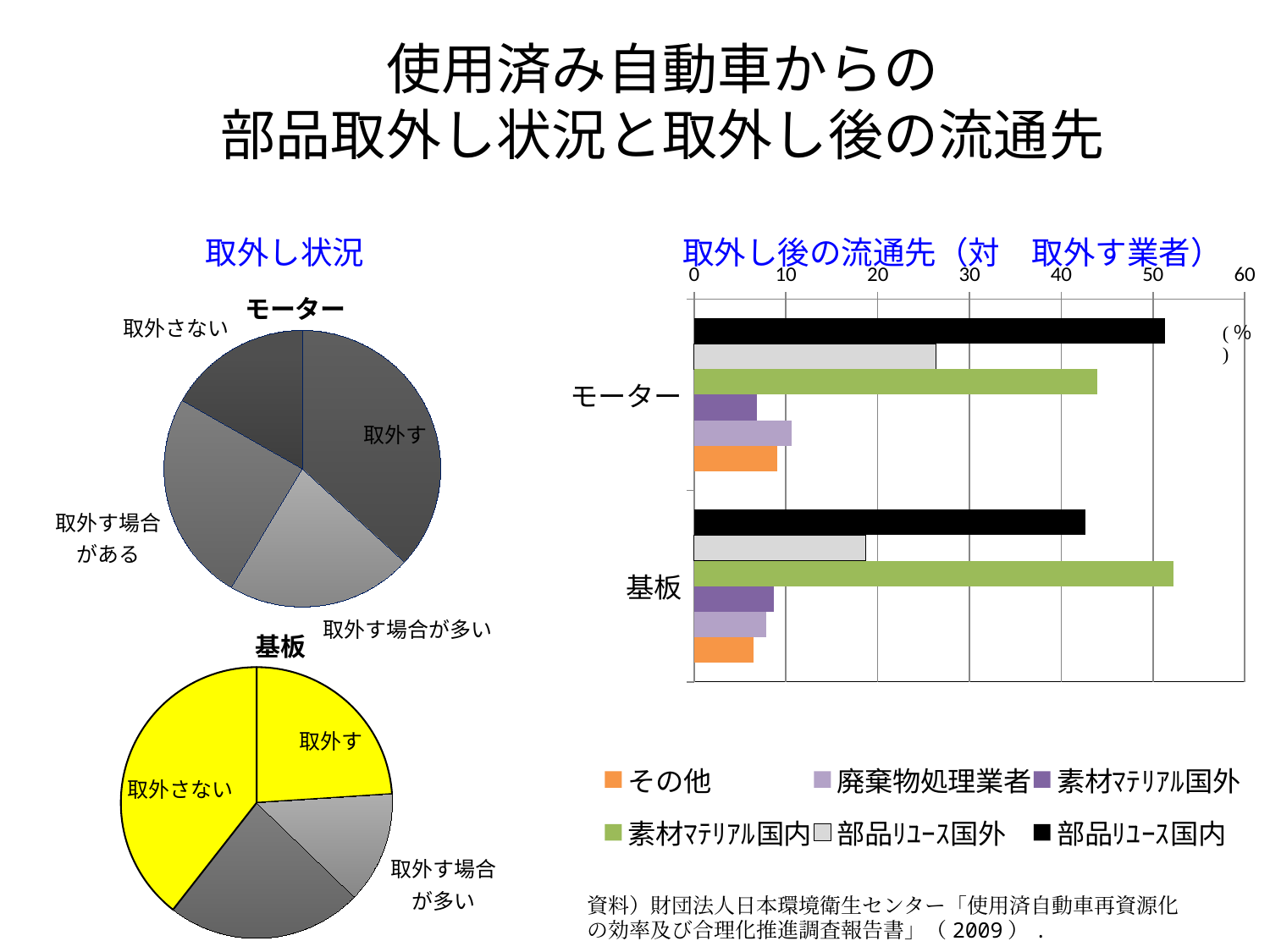

# 使用済み自動車からの 部品取外し状況と取外し後の流通先

### Chart:

| Category | モーター | モーター |
|---|---|---|
| 取外す | 430.0 | 430.0 |
| 取外す場合が多い | 255.0 | 255.0 |
| 取外す場合がある | 288.0 | 288.0 |
| 取外さない | 196.0 | 196.0 |
取外し状況
取外し後の流通先（対　取外す業者）

### Chart

| Category | 部品ﾘﾕｰｽ国内 | 部品ﾘﾕｰｽ国外 | 素材ﾏﾃﾘｱﾙ国内 | 素材ﾏﾃﾘｱﾙ国外 | 廃棄物処理業者 | その他 |
|---|---|---|---|---|---|---|
| モーター | 51.3 | 26.4 | 43.9 | 6.8 | 10.6 | 9.1 |
| 基板 | 42.6 | 18.7 | 52.2 | 8.700000000000001 | 7.9 | 6.5 |

### Chart:

| Category | 基板 | 基板 |
|---|---|---|
| 取外す | 268.0 | 268.0 |
| 取外す場合が多い | 148.0 | 148.0 |
| 取外す場合がある | 261.0 | 261.0 |
| 取外さない | 441.0 | 441.0 |
資料）財団法人日本環境衛生センター「使用済自動車再資源化の効率及び合理化推進調査報告書」（2009）.